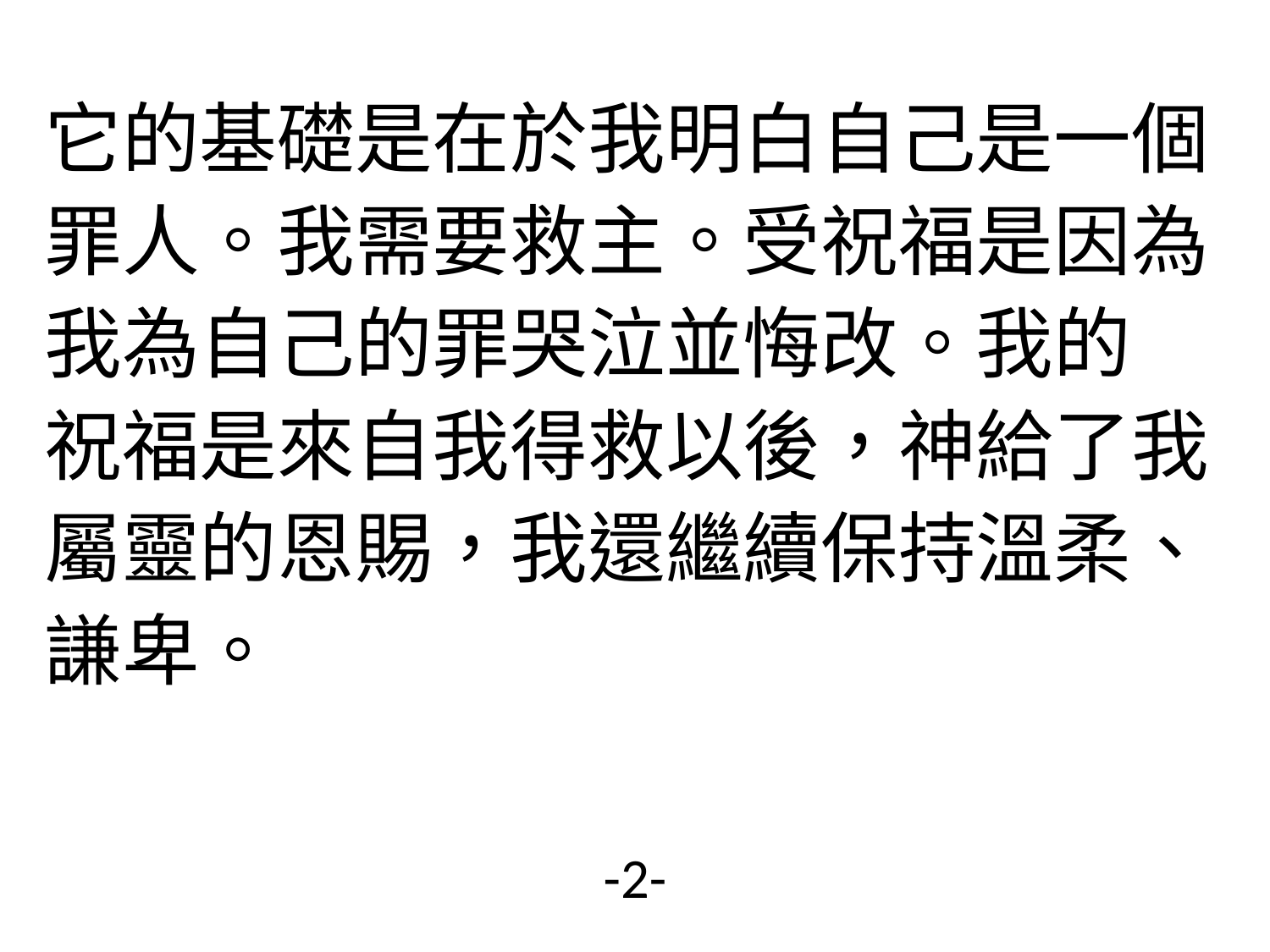

# 它的基礎是在於我明白自己是一個罪人。我需要救主。受祝福是因為我為自己的罪哭泣並悔改。我的 祝福是來自我得救以後，神給了我屬靈的恩賜，我還繼續保持溫柔、謙卑。
-2-